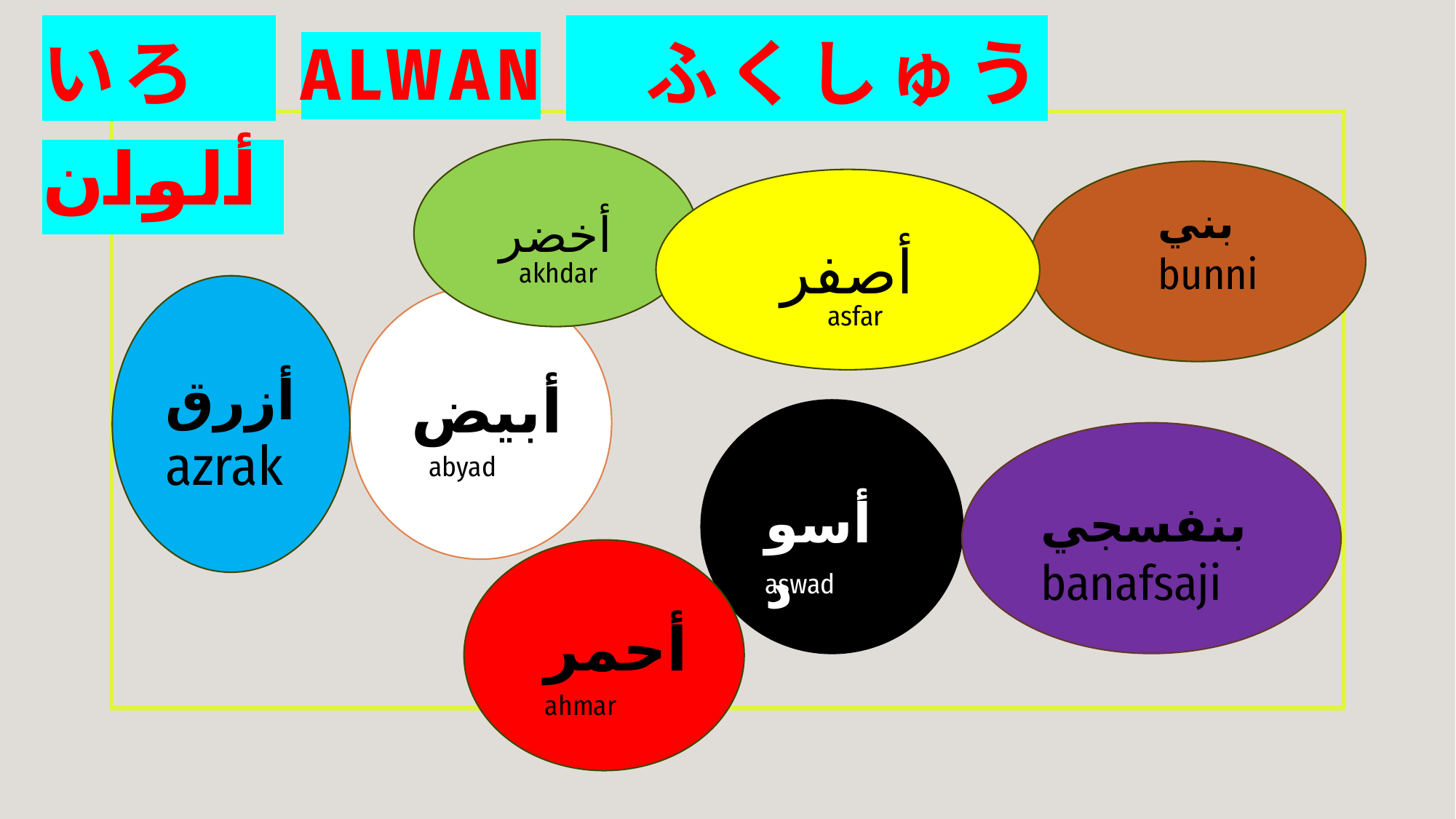

# いろ　alwan　ふくしゅう ألوان
أخضر

أصفر
بني
bunni
asfar
akhdar

asfar

أزرق
azrak
أبيض

abyad
أسود
بنفسجي
banafsaji

aswad
أحمر
ahmar